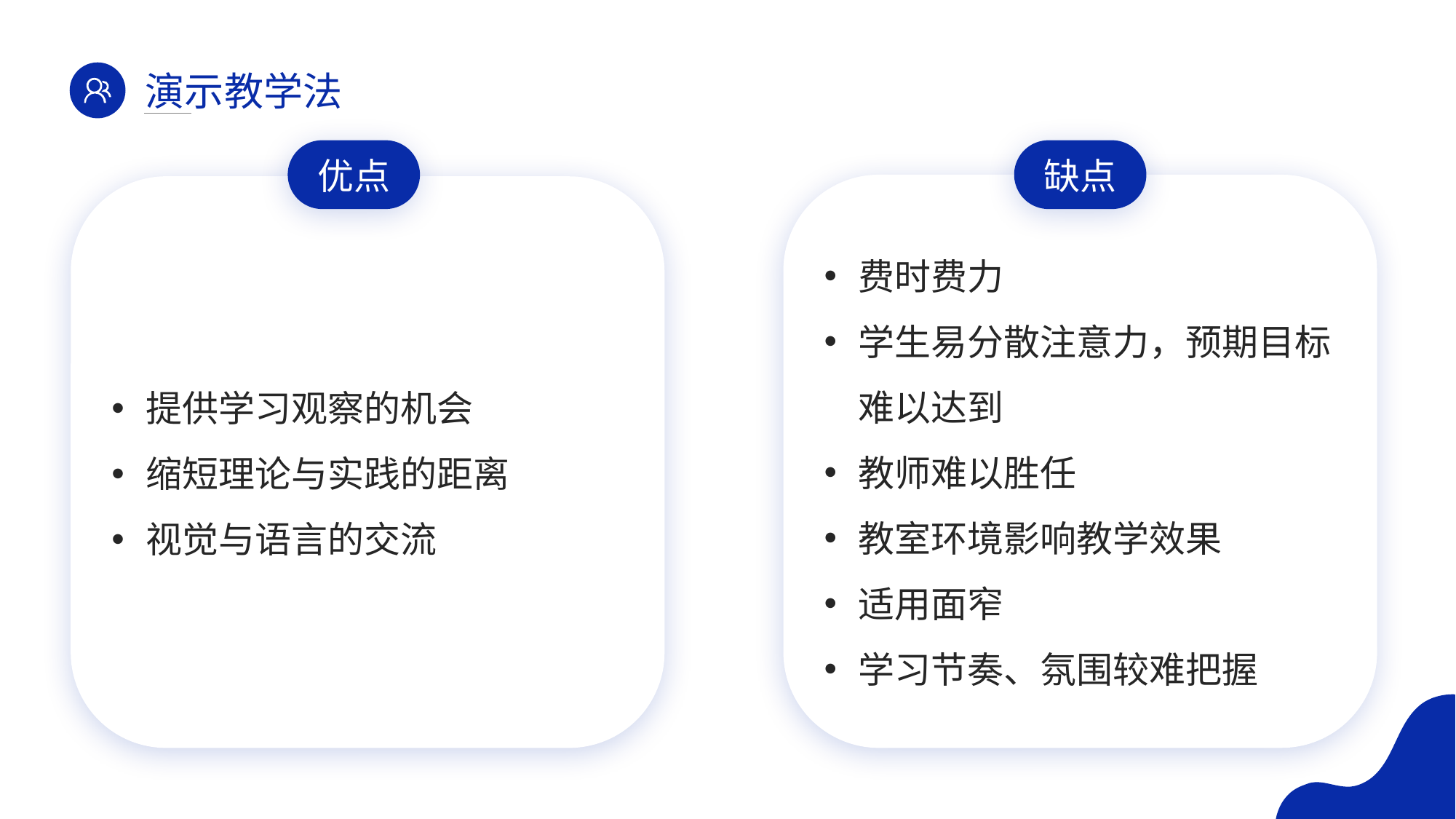

演示教学法
优点
缺点
费时费力
学生易分散注意力，预期目标难以达到
教师难以胜任
教室环境影响教学效果
适用面窄
学习节奏、氛围较难把握
提供学习观察的机会
缩短理论与实践的距离
视觉与语言的交流